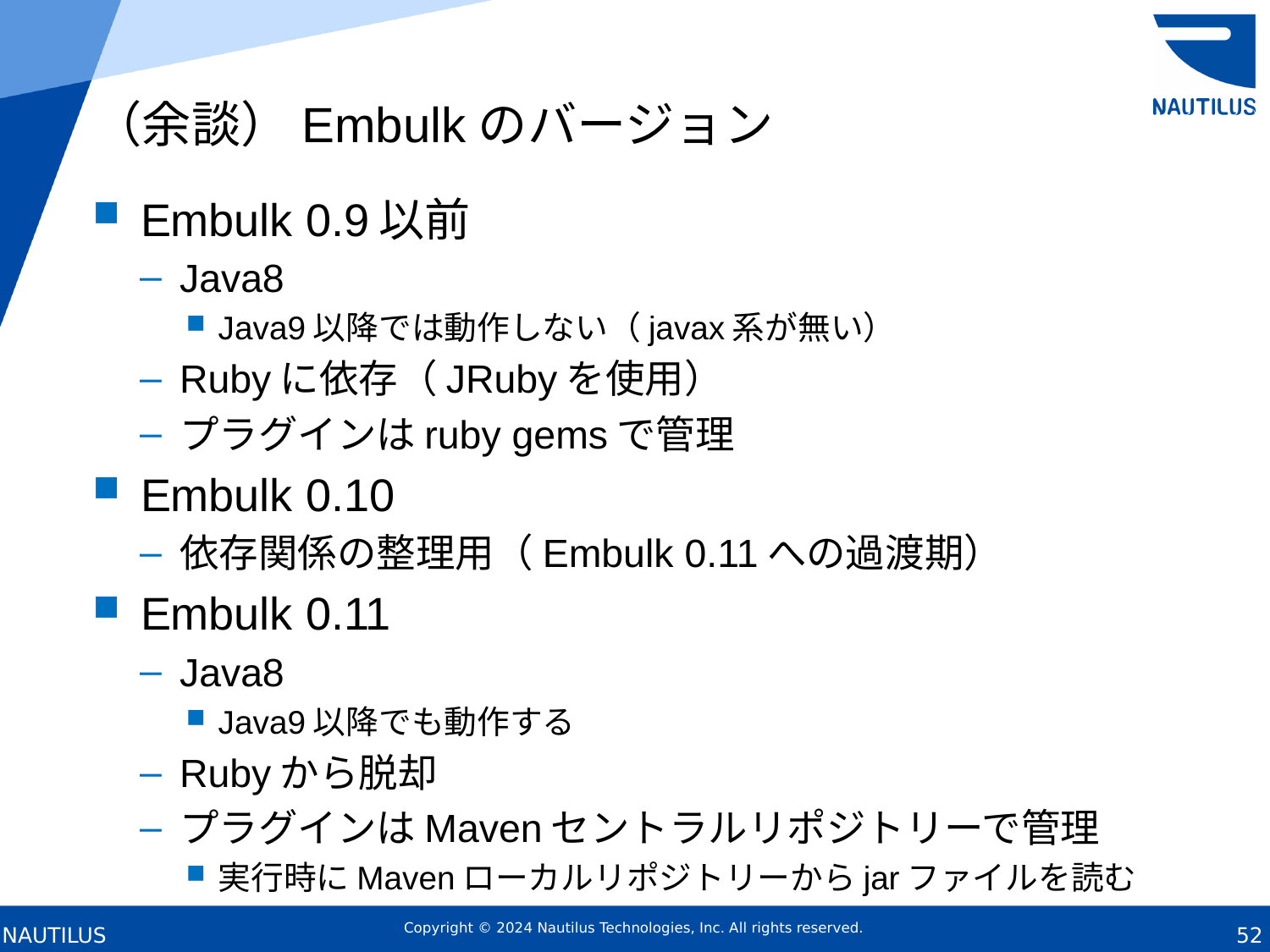

# （余談）Embulkのバージョン
Embulk 0.9以前
Java8
Java9以降では動作しない（javax系が無い）
Rubyに依存（JRubyを使用）
プラグインはruby gemsで管理
Embulk 0.10
依存関係の整理用（Embulk 0.11への過渡期）
Embulk 0.11
Java8
Java9以降でも動作する
Rubyから脱却
プラグインはMavenセントラルリポジトリーで管理
実行時にMavenローカルリポジトリーからjarファイルを読む